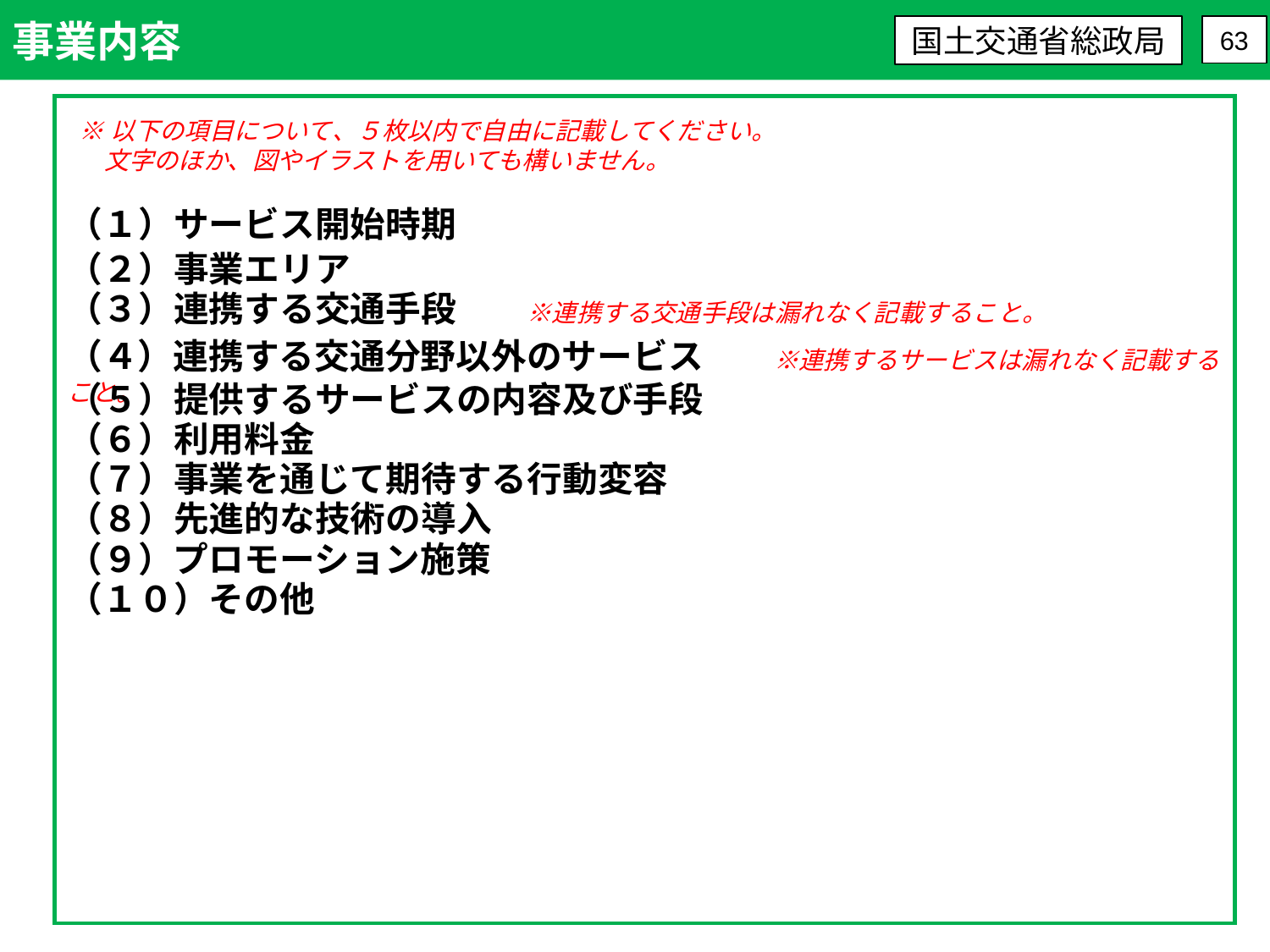

事業内容
国土交通省総政局
63

※以下の項目について、５枚以内で自由に記載してください。
　文字のほか、図やイラストを用いても構いません。
（１）サービス開始時期
（２）事業エリア
（３）連携する交通手段　　※連携する交通手段は漏れなく記載すること。
（４）連携する交通分野以外のサービス　　※連携するサービスは漏れなく記載すること。

（５）提供するサービスの内容及び手段
（６）利用料金
（７）事業を通じて期待する行動変容
（８）先進的な技術の導入
（９）プロモーション施策
（１０）その他